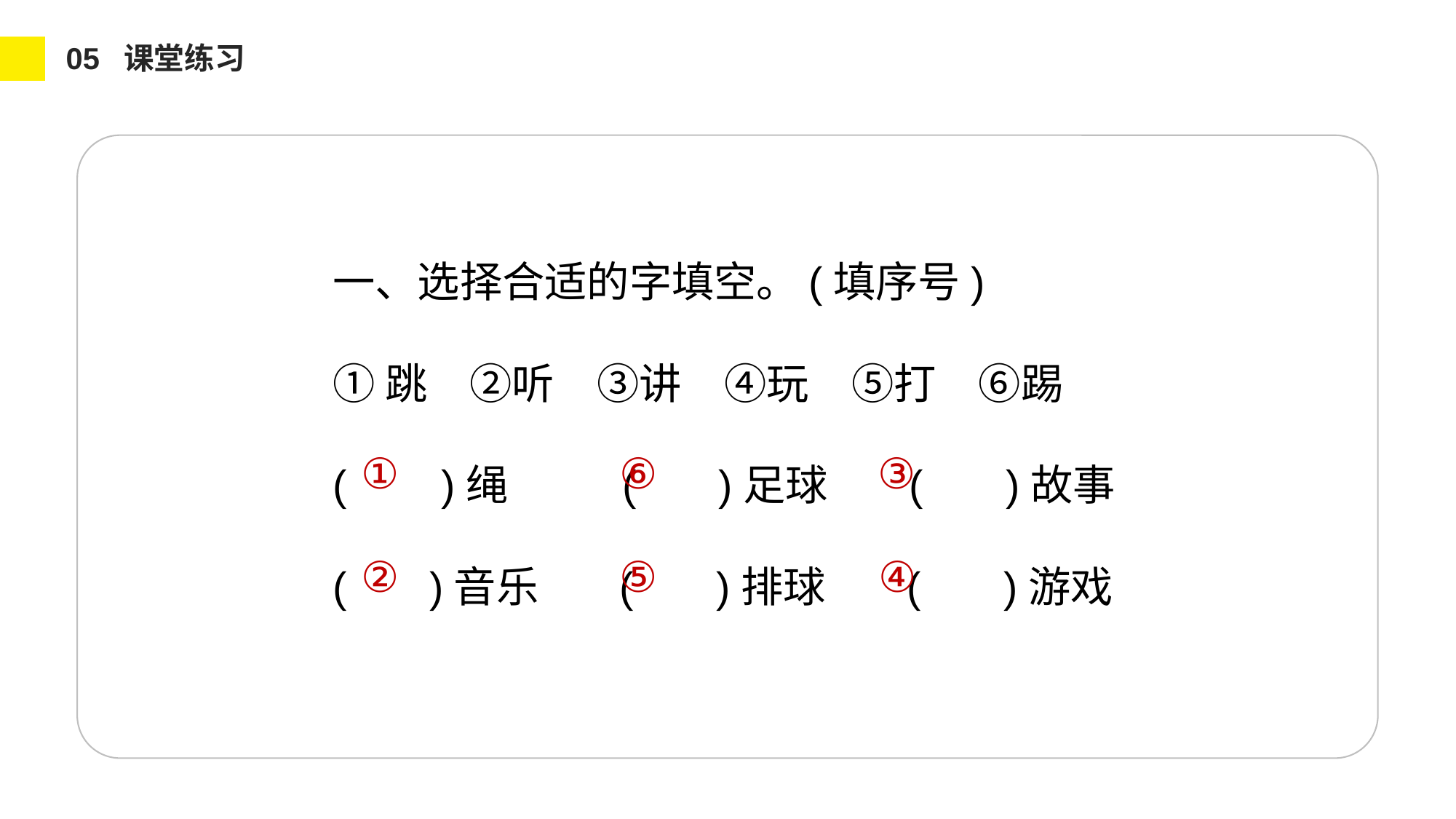

05  课堂练习

一、选择合适的字填空。(填序号)
①跳　②听　③讲　④玩　⑤打　⑥踢
(        )绳　  　(       )足球   　(       )故事
(       )音乐　   (       )排球　   (       )游戏
①
⑥
③
④
②
⑤